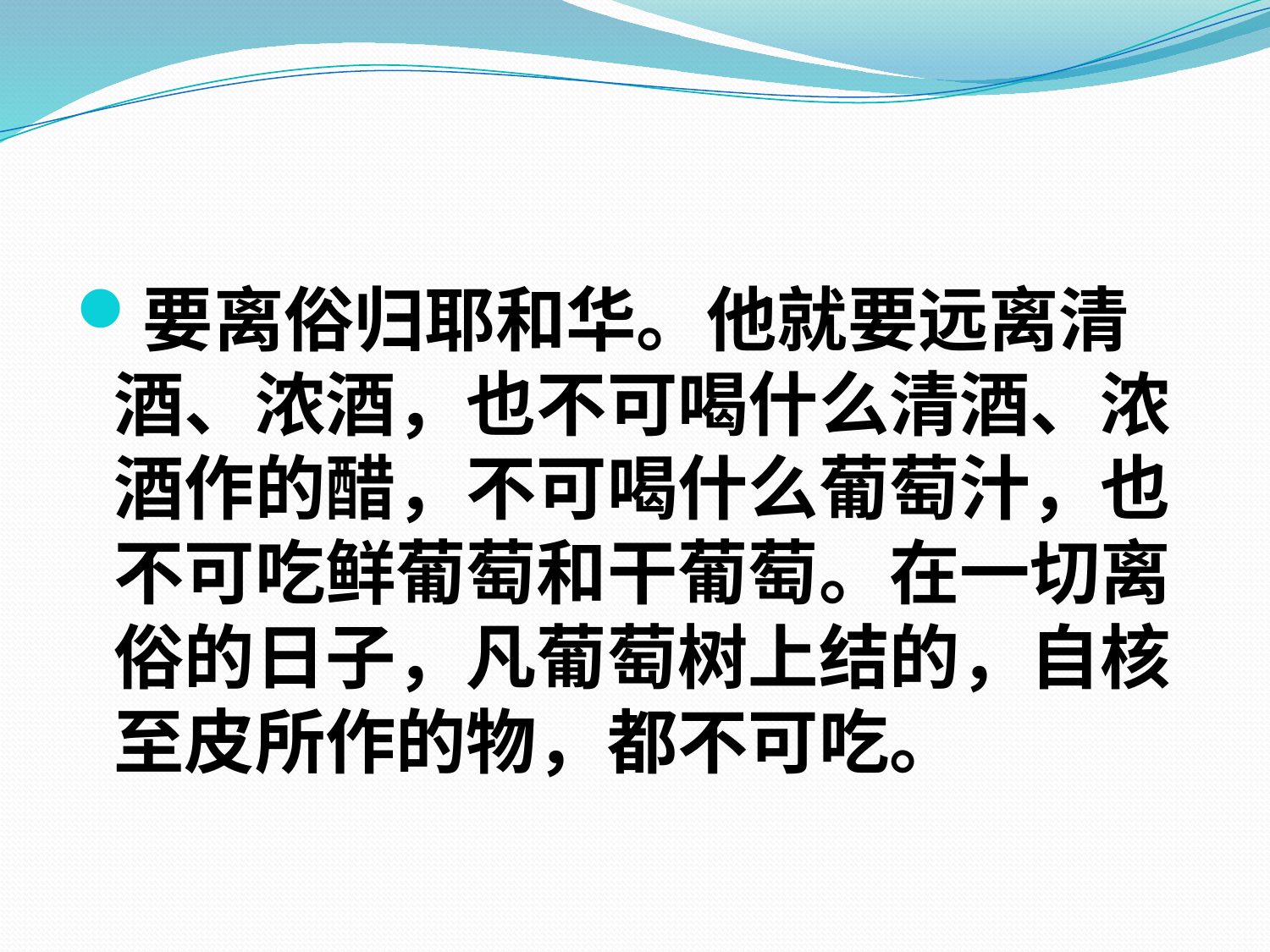

#
要离俗归耶和华。他就要远离清酒、浓酒，也不可喝什么清酒、浓酒作的醋，不可喝什么葡萄汁，也不可吃鲜葡萄和干葡萄。在一切离俗的日子，凡葡萄树上结的，自核至皮所作的物，都不可吃。